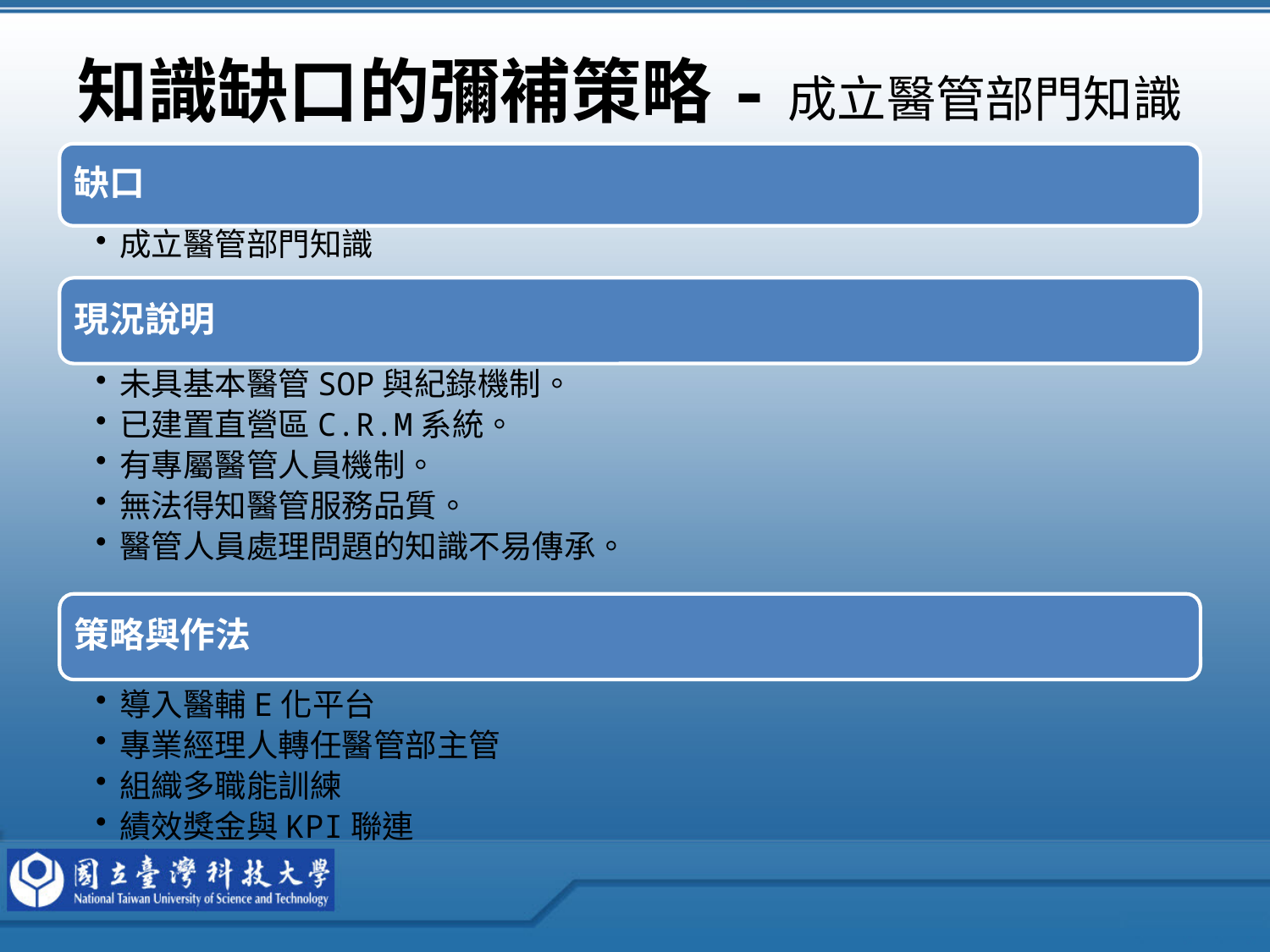

# 知識缺口的彌補策略-成立醫管部門知識
缺口
成立醫管部門知識
現況說明
未具基本醫管SOP與紀錄機制。
已建置直營區C.R.M系統。
有專屬醫管人員機制。
無法得知醫管服務品質。
醫管人員處理問題的知識不易傳承。
策略與作法
導入醫輔E化平台
專業經理人轉任醫管部主管
組織多職能訓練
績效獎金與KPI聯連